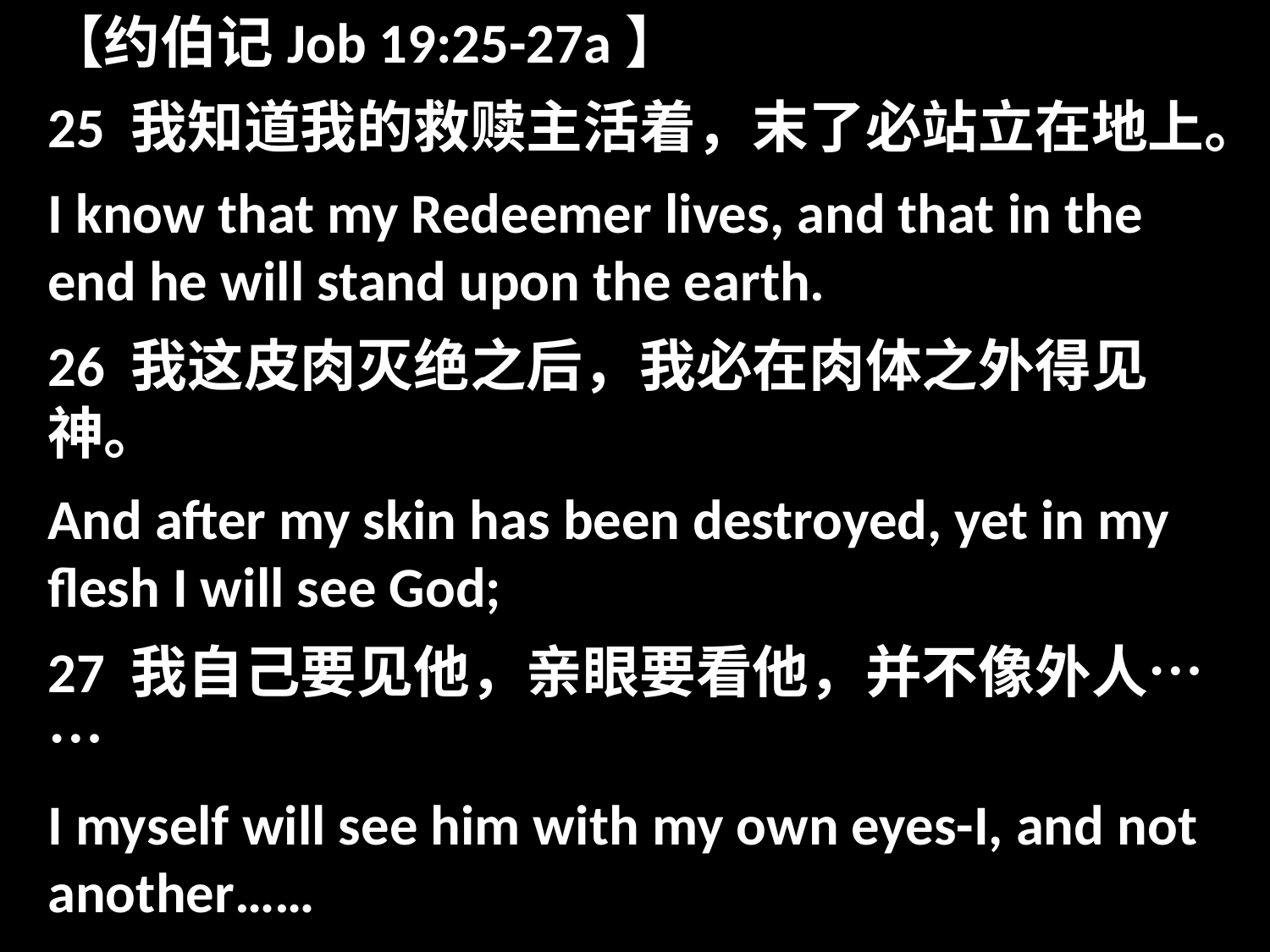

【约伯记Job 19:25-27a】
25 我知道我的救赎主活着，末了必站立在地上。
I know that my Redeemer lives, and that in the end he will stand upon the earth.
26 我这皮肉灭绝之后，我必在肉体之外得见　神。
And after my skin has been destroyed, yet in my flesh I will see God;
27 我自己要见他，亲眼要看他，并不像外人……
I myself will see him with my own eyes-I, and not another……